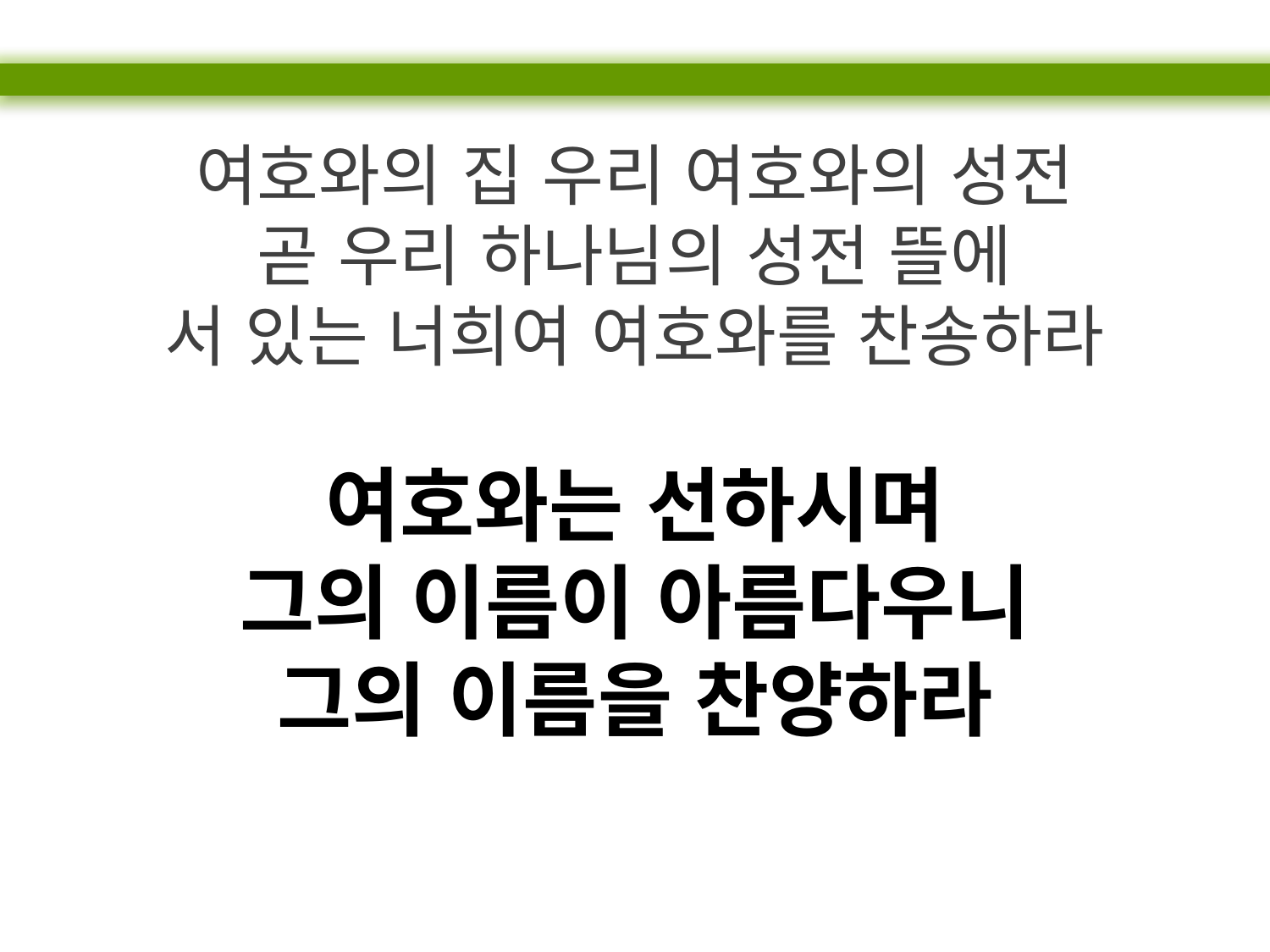

여호와의 집 우리 여호와의 성전
곧 우리 하나님의 성전 뜰에
서 있는 너희여 여호와를 찬송하라
여호와는 선하시며
그의 이름이 아름다우니
그의 이름을 찬양하라